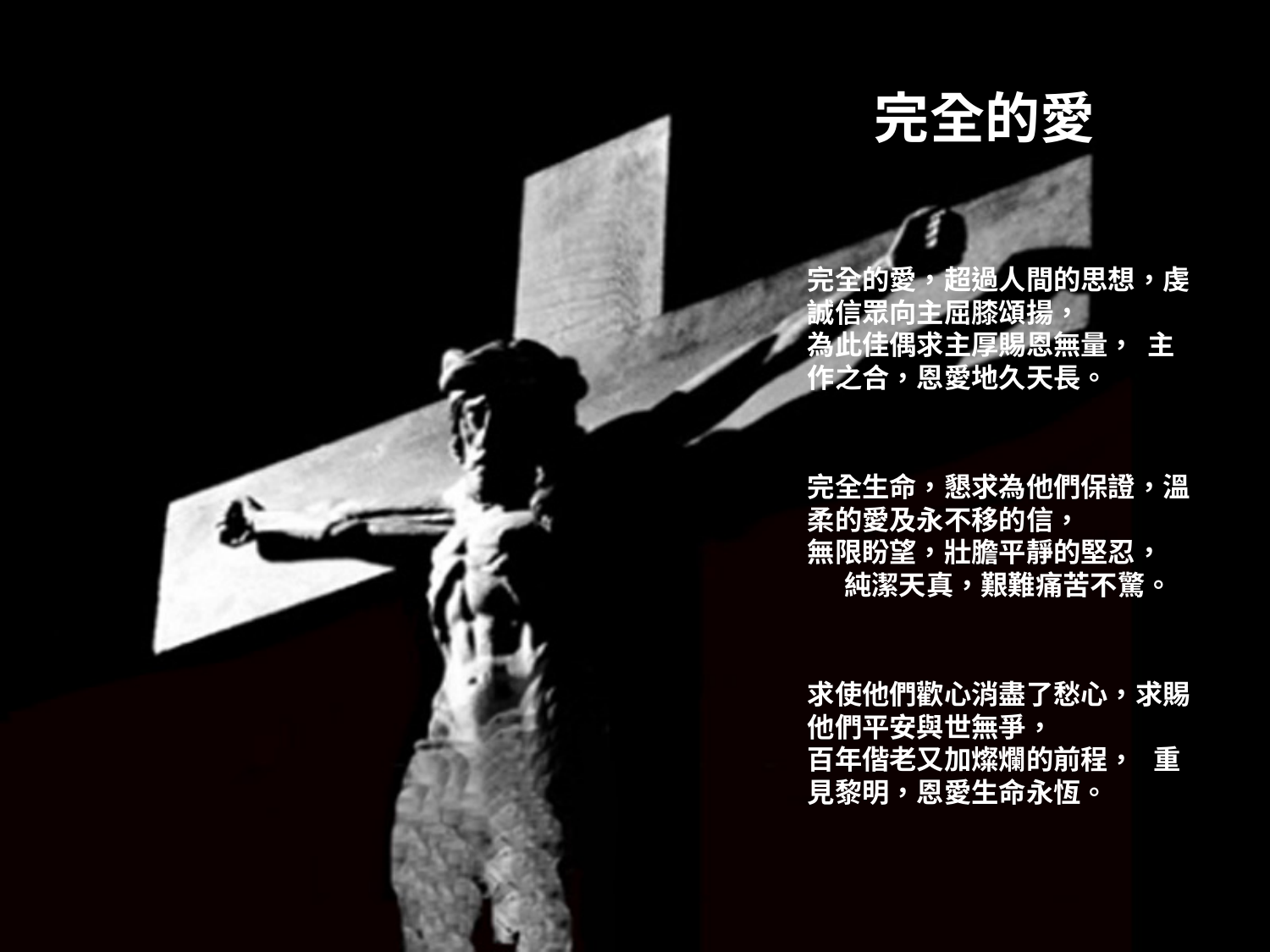

# 完全的愛
完全的愛，超過人間的思想，虔誠信眾向主屈膝頌揚，
為此佳偶求主厚賜恩無量，  主作之合，恩愛地久天長。

完全生命，懇求為他們保證，溫柔的愛及永不移的信，
無限盼望，壯膽平靜的堅忍，           純潔天真，艱難痛苦不驚。

求使他們歡心消盡了愁心，求賜他們平安與世無爭，
百年偕老又加燦爛的前程，   重見黎明，恩愛生命永恆。